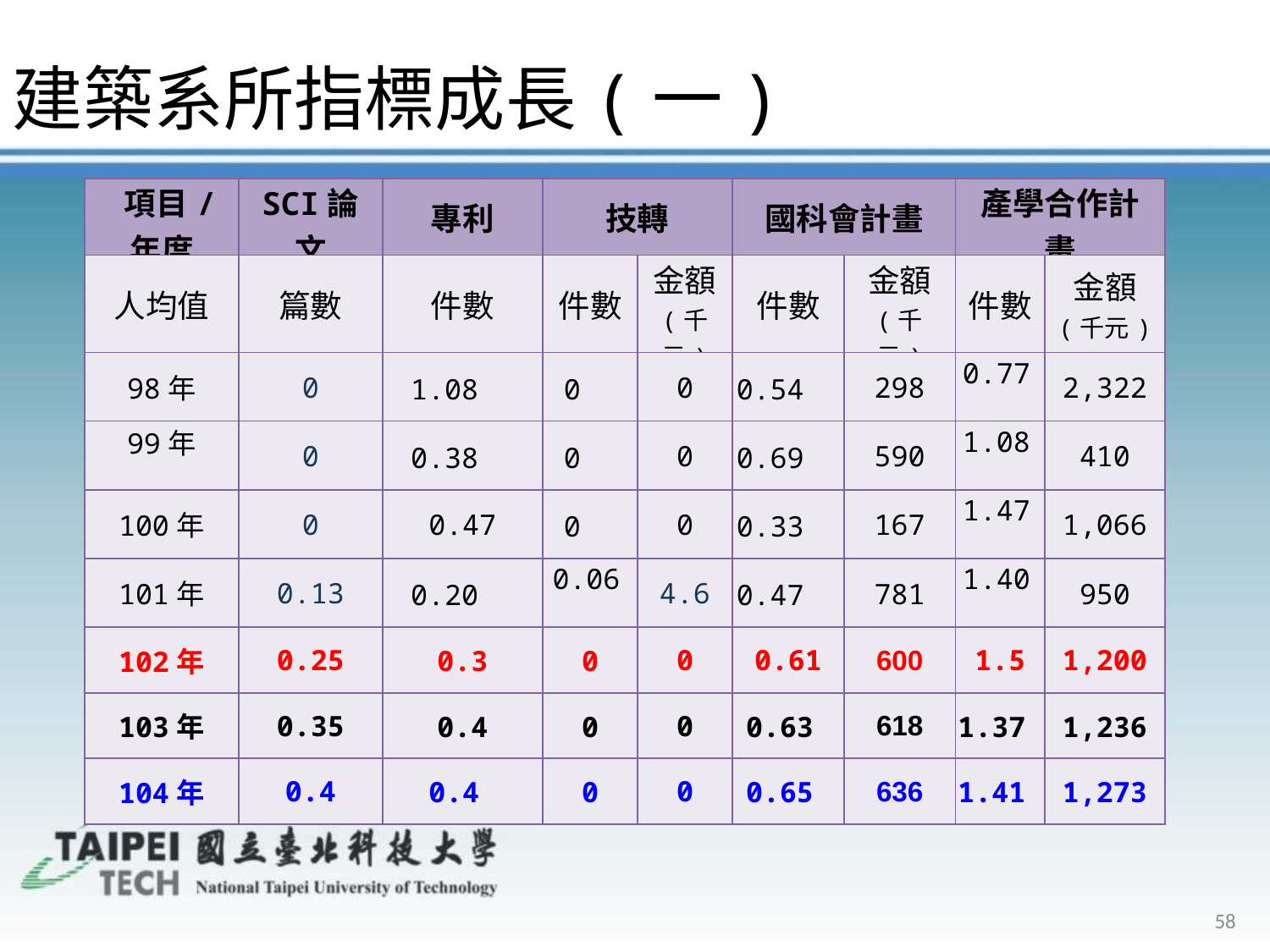

建築系所指標成長(一)
| 項目/ 年度 | SCI論文 | 專利 | 技轉 |  | 國科會計畫 |  | 產學合作計畫 |  |
| --- | --- | --- | --- | --- | --- | --- | --- | --- |
| 人均值 | 篇數 | 件數 | 件數 | 金額 (千元) | 件數 | 金額 (千元) | 件數 | 金額 (千元) |
| 98年 | 0 | 1.08 | 0 | 0 | 0.54 | 298 | 0.77 | 2,322 |
| 99年 | 0 | 0.38 | 0 | 0 | 0.69 | 590 | 1.08 | 410 |
| 100年 | 0 | 0.47 | 0 | 0 | 0.33 | 167 | 1.47 | 1,066 |
| 101年 | 0.13 | 0.20 | 0.06 | 4.6 | 0.47 | 781 | 1.40 | 950 |
| 102年 | 0.25 | 0.3 | 0 | 0 | 0.61 | 600 | 1.5 | 1,200 |
| 103年 | 0.35 | 0.4 | 0 | 0 | 0.63 | 618 | 1.37 | 1,236 |
| 104年 | 0.4 | 0.4 | 0 | 0 | 0.65 | 636 | 1.41 | 1,273 |
58